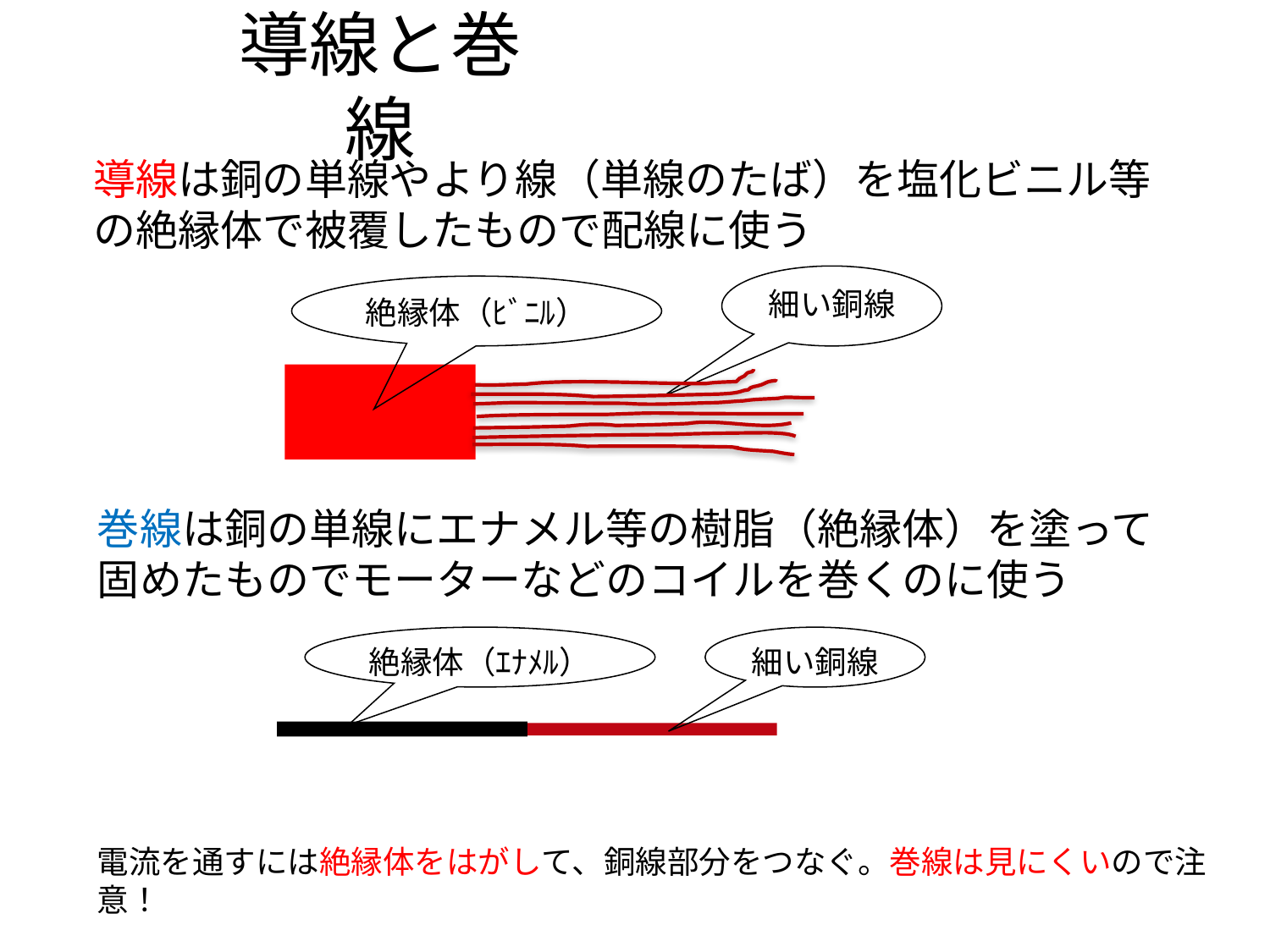

# 導線と巻線
導線は銅の単線やより線（単線のたば）を塩化ビニル等の絶縁体で被覆したもので配線に使う

細い銅線
絶縁体（ﾋﾞﾆﾙ）

巻線は銅の単線にエナメル等の樹脂（絶縁体）を塗って固めたものでモーターなどのコイルを巻くのに使う
絶縁体（ｴﾅﾒﾙ）
細い銅線

電流を通すには絶縁体をはがして、銅線部分をつなぐ。巻線は見にくいので注意！